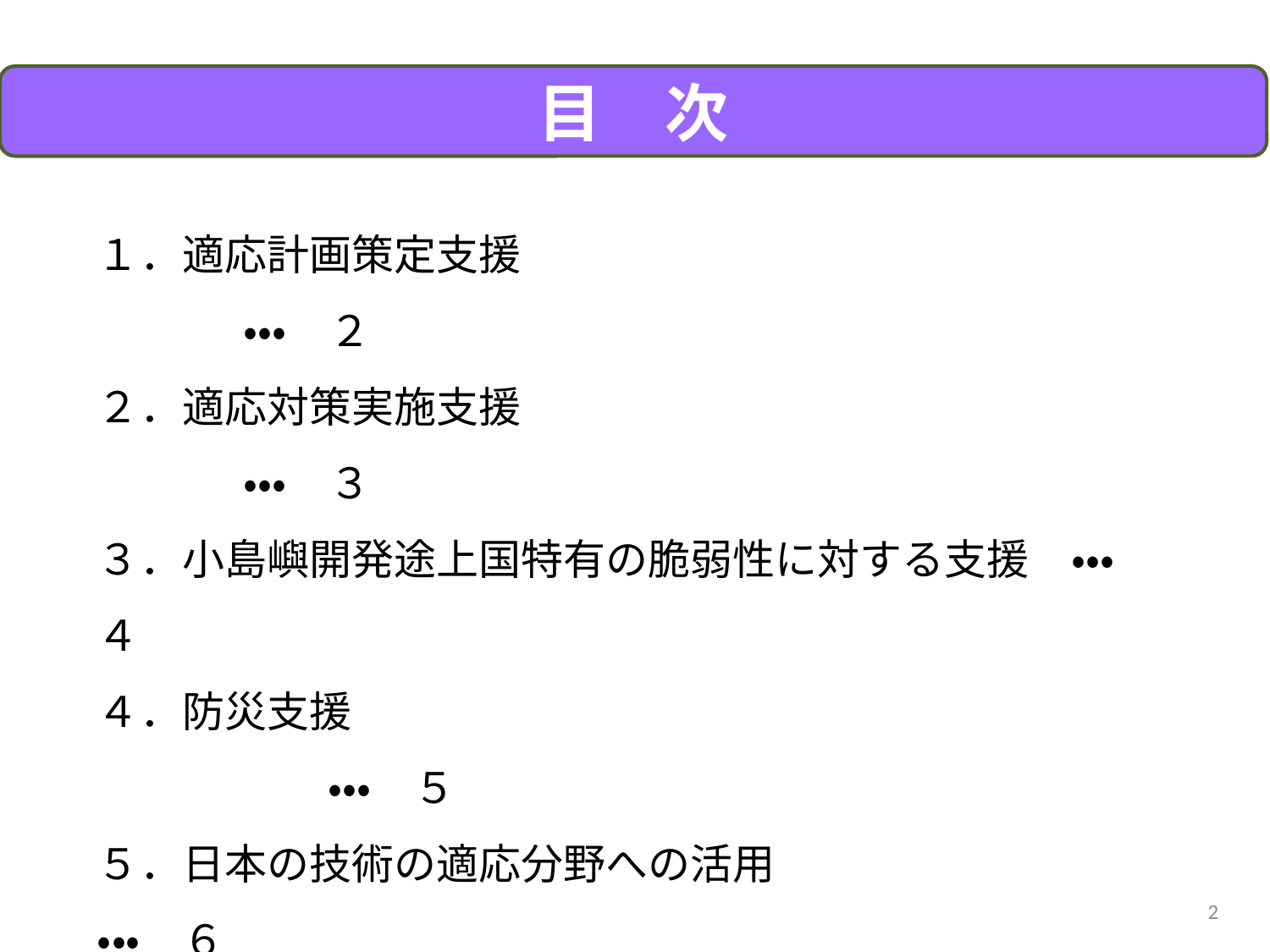

目　次
１．適応計画策定支援　　　　　　　　　　　　　　　　　　  ・・・　２
２．適応対策実施支援　　　　　　　　　　　　　　　　　 　 ・・・　３
３．小島嶼開発途上国特有の脆弱性に対する支援　・・・　４
４．防災支援　　　　　　　　　　　　　　　　　　　　　　　　  ・・・　５
５．日本の技術の適応分野への活用　　　　　　　　　  ・・・　６
６．人材育成　　　　　　　　　　　　　　　　　　　　　　　　  ・・・　８
2